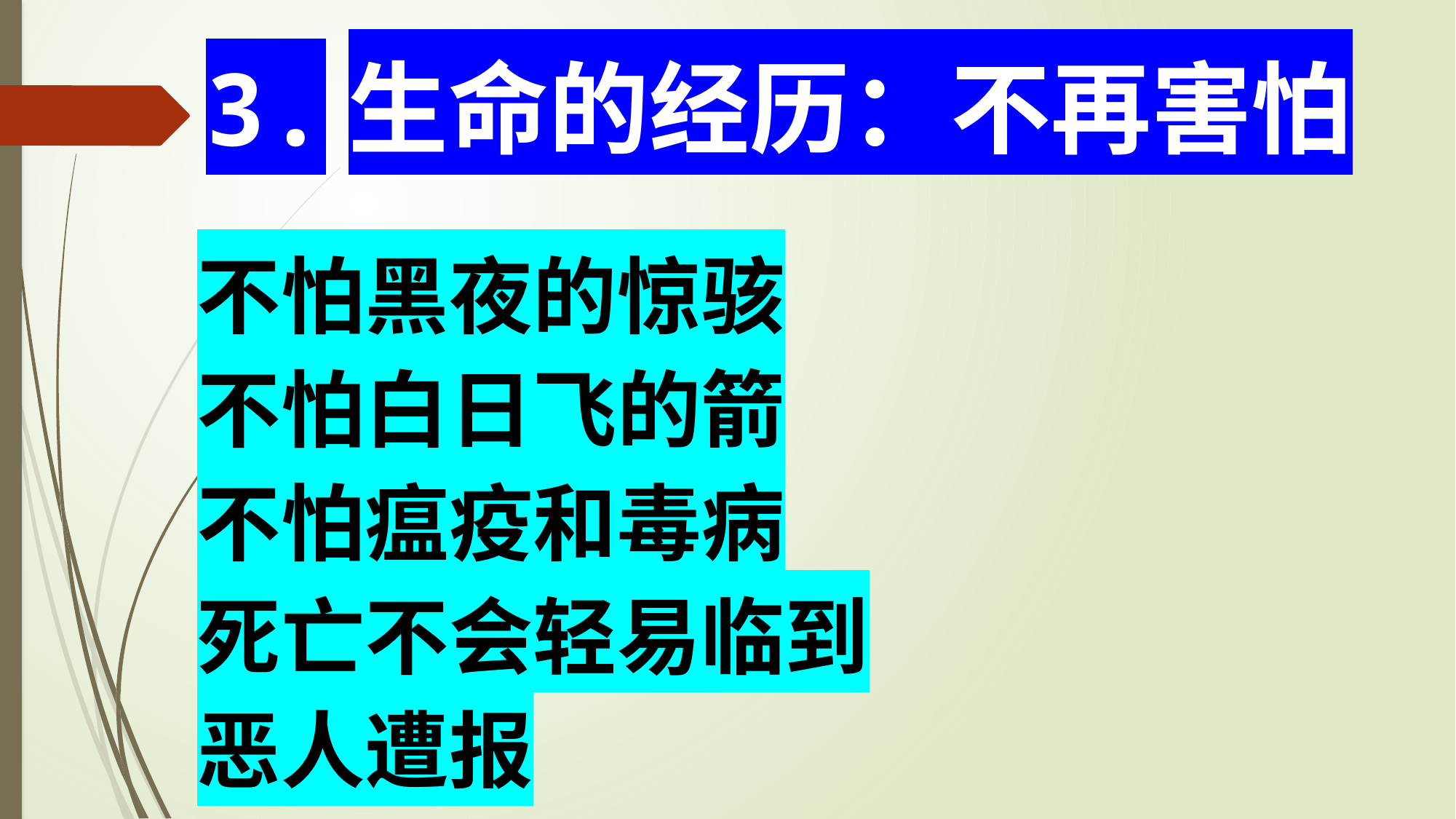

# 3.生命的经历：不再害怕
不怕黑夜的惊骇
不怕白日飞的箭
不怕瘟疫和毒病
死亡不会轻易临到
恶人遭报